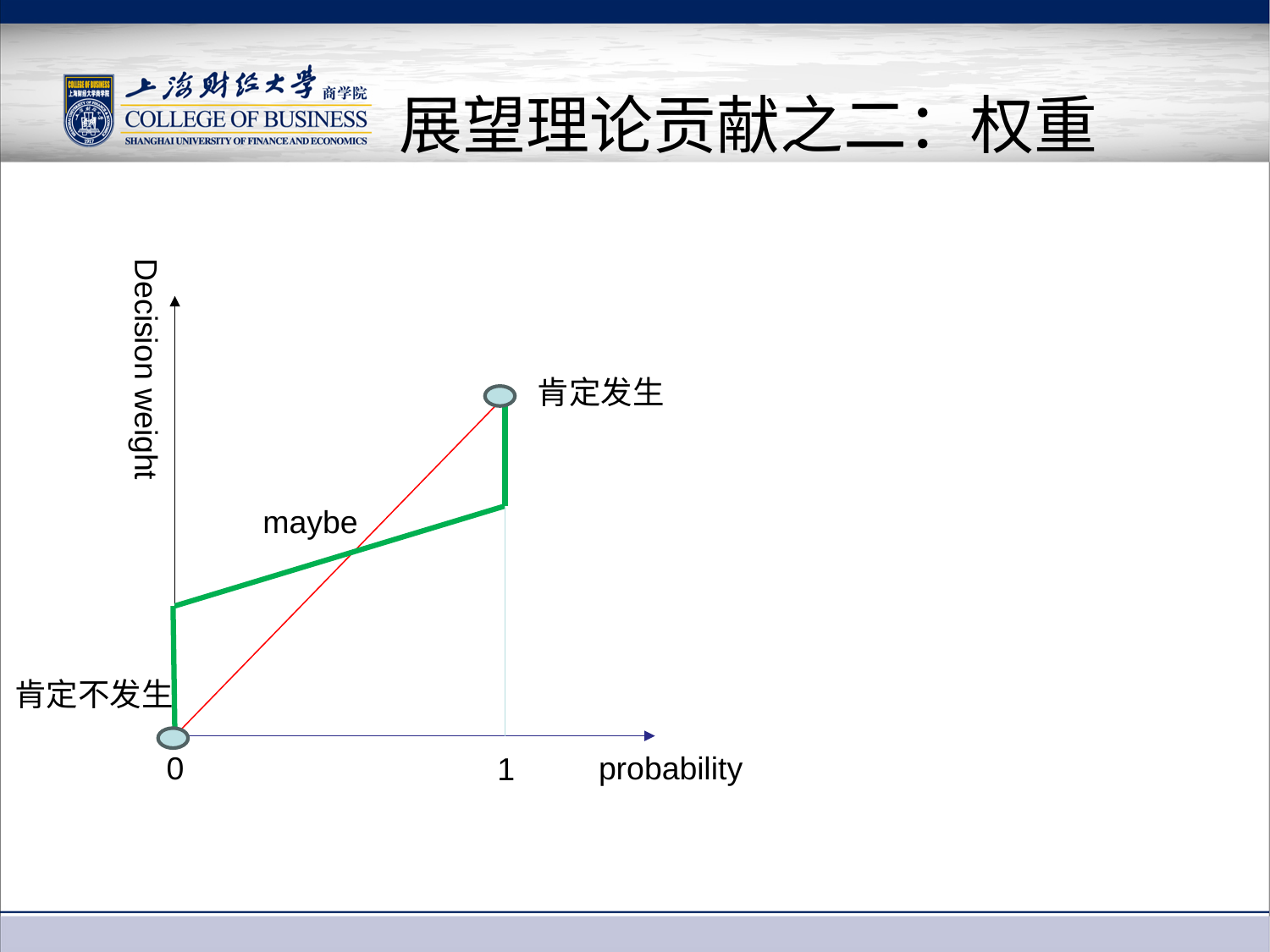

# 展望理论贡献之二：权重
Decision weight
肯定发生

maybe
肯定不发生

0
probability
1